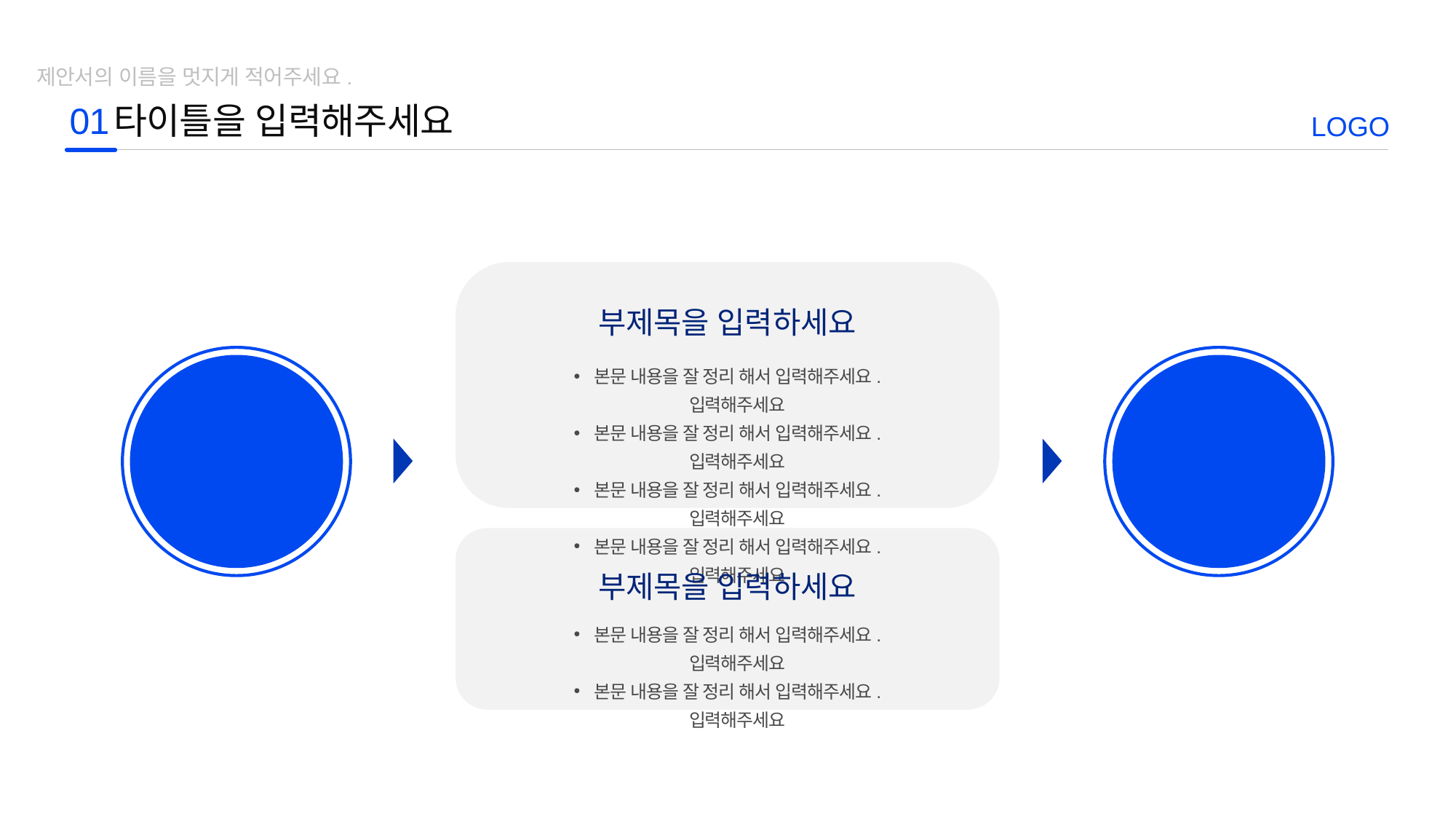

제안서의 이름을 멋지게 적어주세요.
01
타이틀을 입력해주세요
LOGO

부제목을 입력하세요

본문 내용을 잘 정리 해서 입력해주세요. 입력해주세요
본문 내용을 잘 정리 해서 입력해주세요. 입력해주세요
본문 내용을 잘 정리 해서 입력해주세요. 입력해주세요
본문 내용을 잘 정리 해서 입력해주세요. 입력해주세요

키워드를
입력하세요
키워드를
입력하세요

50%
80%

부제목을 입력하세요
본문 내용을 잘 정리 해서 입력해주세요. 입력해주세요
본문 내용을 잘 정리 해서 입력해주세요. 입력해주세요